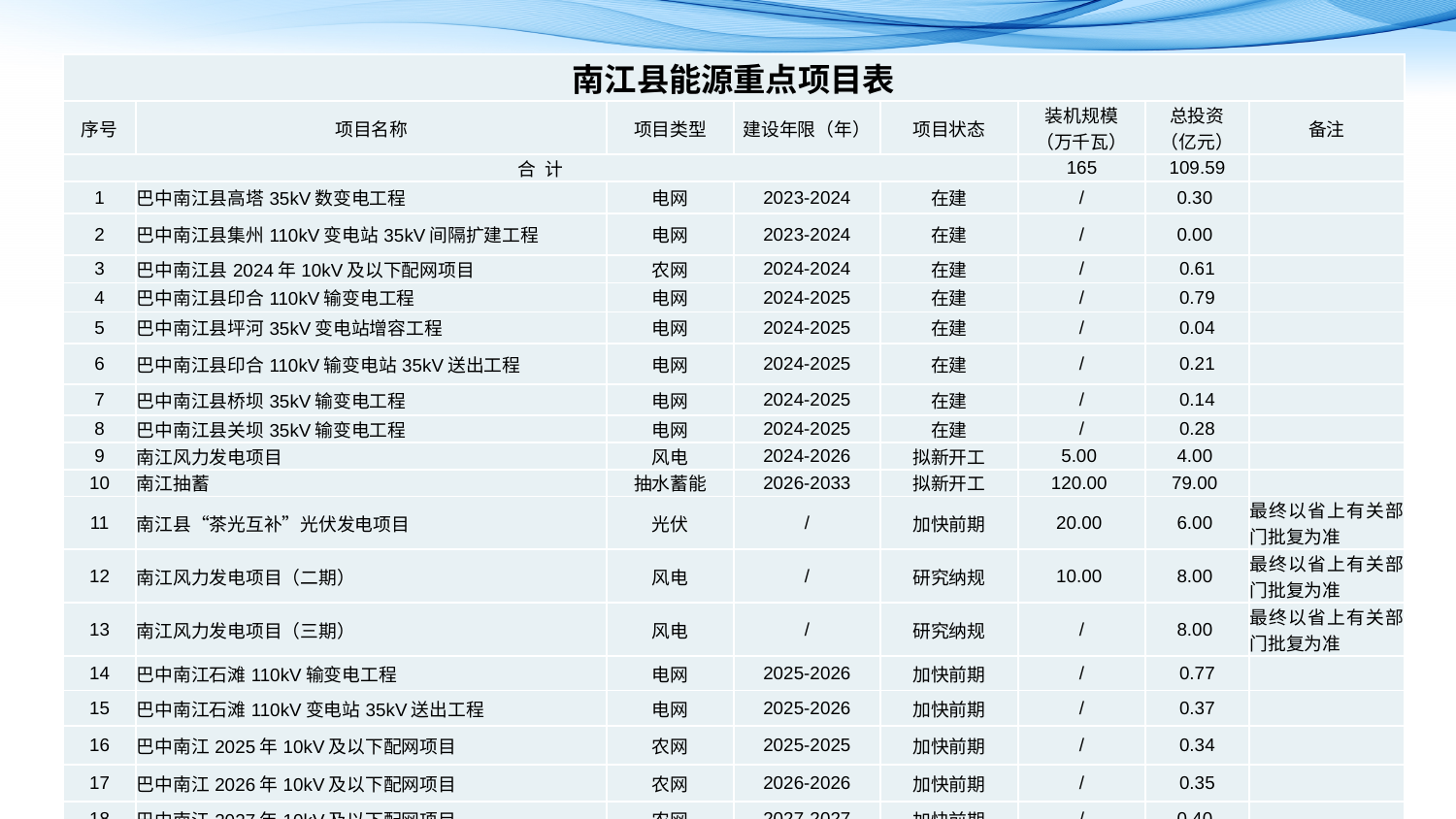

| 南江县能源重点项目表 |  |  |  |  |  |  |  |
| --- | --- | --- | --- | --- | --- | --- | --- |
| 序号 | 项目名称 | 项目类型 | 建设年限（年） | 项目状态 | 装机规模 （万千瓦） | 总投资 （亿元） | 备注 |
| 合 计 |  |  |  |  | 165 | 109.59 |  |
| 1 | 巴中南江县高塔35kV数变电工程 | 电网 | 2023-2024 | 在建 | / | 0.30 |  |
| 2 | 巴中南江县集州110kV变电站35kV间隔扩建工程 | 电网 | 2023-2024 | 在建 | / | 0.00 |  |
| 3 | 巴中南江县2024年10kV及以下配网项目 | 农网 | 2024-2024 | 在建 | / | 0.61 |  |
| 4 | 巴中南江县印合110kV输变电工程 | 电网 | 2024-2025 | 在建 | / | 0.79 |  |
| 5 | 巴中南江县坪河35kV变电站增容工程 | 电网 | 2024-2025 | 在建 | / | 0.04 |  |
| 6 | 巴中南江县印合110kV输变电站35kV送出工程 | 电网 | 2024-2025 | 在建 | / | 0.21 |  |
| 7 | 巴中南江县桥坝35kV输变电工程 | 电网 | 2024-2025 | 在建 | / | 0.14 |  |
| 8 | 巴中南江县关坝35kV输变电工程 | 电网 | 2024-2025 | 在建 | / | 0.28 |  |
| 9 | 南江风力发电项目 | 风电 | 2024-2026 | 拟新开工 | 5.00 | 4.00 |  |
| 10 | 南江抽蓄 | 抽水蓄能 | 2026-2033 | 拟新开工 | 120.00 | 79.00 |  |
| 11 | 南江县“茶光互补”光伏发电项目 | 光伏 | / | 加快前期 | 20.00 | 6.00 | 最终以省上有关部门批复为准 |
| 12 | 南江风力发电项目（二期） | 风电 | / | 研究纳规 | 10.00 | 8.00 | 最终以省上有关部门批复为准 |
| 13 | 南江风力发电项目（三期） | 风电 | / | 研究纳规 | / | 8.00 | 最终以省上有关部门批复为准 |
| 14 | 巴中南江石滩110kV输变电工程 | 电网 | 2025-2026 | 加快前期 | / | 0.77 |  |
| 15 | 巴中南江石滩110kV变电站35kV送出工程 | 电网 | 2025-2026 | 加快前期 | / | 0.37 |  |
| 16 | 巴中南江2025年10kV及以下配网项目 | 农网 | 2025-2025 | 加快前期 | / | 0.34 |  |
| 17 | 巴中南江2026年10kV及以下配网项目 | 农网 | 2026-2026 | 加快前期 | / | 0.35 |  |
| 18 | 巴中南江2027年10kV及以下配网项目 | 农网 | 2027-2027 | 加快前期 | / | 0.40 |  |